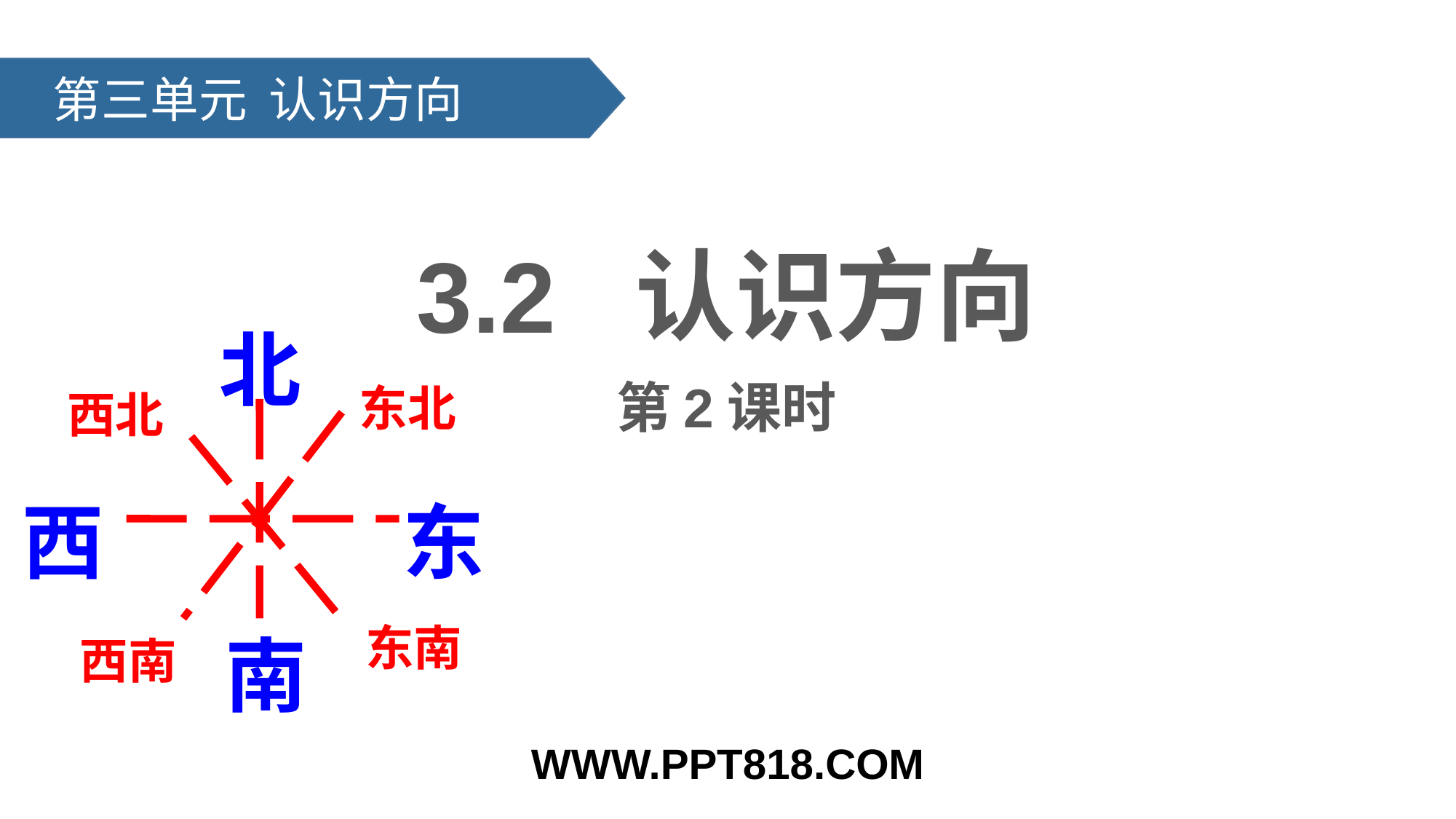

第三单元  认识方向
3.2  认识方向
第2课时
北
东北
西北

西
东

东南
南
西南
WWW.PPT818.COM